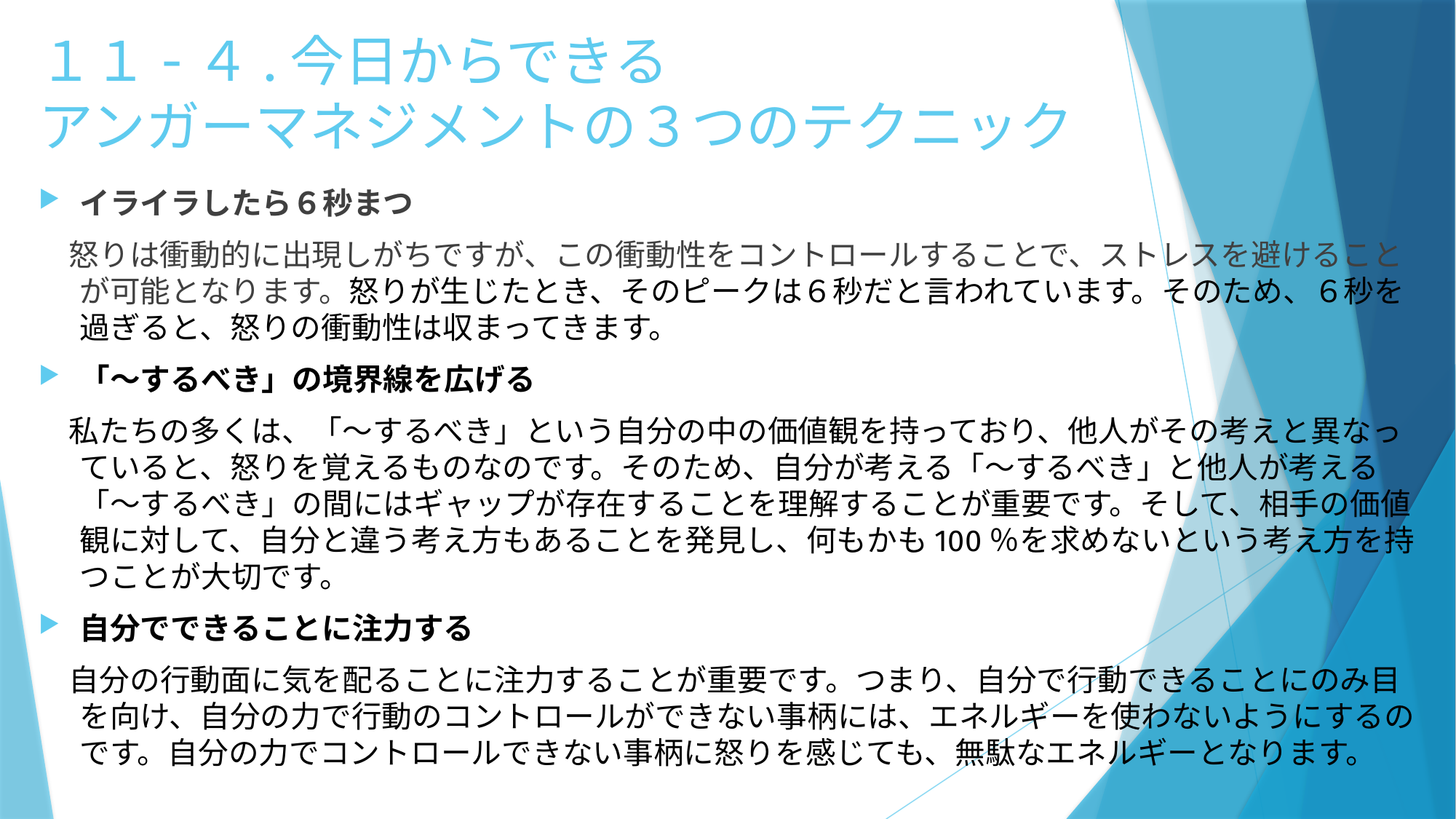

# １１-４.今日からできる アンガーマネジメントの３つのテクニック
イライラしたら６秒まつ
　怒りは衝動的に出現しがちですが、この衝動性をコントロールすることで、ストレスを避けることが可能となります。怒りが生じたとき、そのピークは６秒だと言われています。そのため、６秒を過ぎると、怒りの衝動性は収まってきます。
「～するべき」の境界線を広げる
　私たちの多くは、「～するべき」という自分の中の価値観を持っており、他人がその考えと異なっていると、怒りを覚えるものなのです。そのため、自分が考える「～するべき」と他人が考える「～するべき」の間にはギャップが存在することを理解することが重要です。そして、相手の価値観に対して、自分と違う考え方もあることを発見し、何もかも100％を求めないという考え方を持つことが大切です。
自分でできることに注力する
　自分の行動面に気を配ることに注力することが重要です。つまり、自分で行動できることにのみ目を向け、自分の力で行動のコントロールができない事柄には、エネルギーを使わないようにするのです。自分の力でコントロールできない事柄に怒りを感じても、無駄なエネルギーとなります。